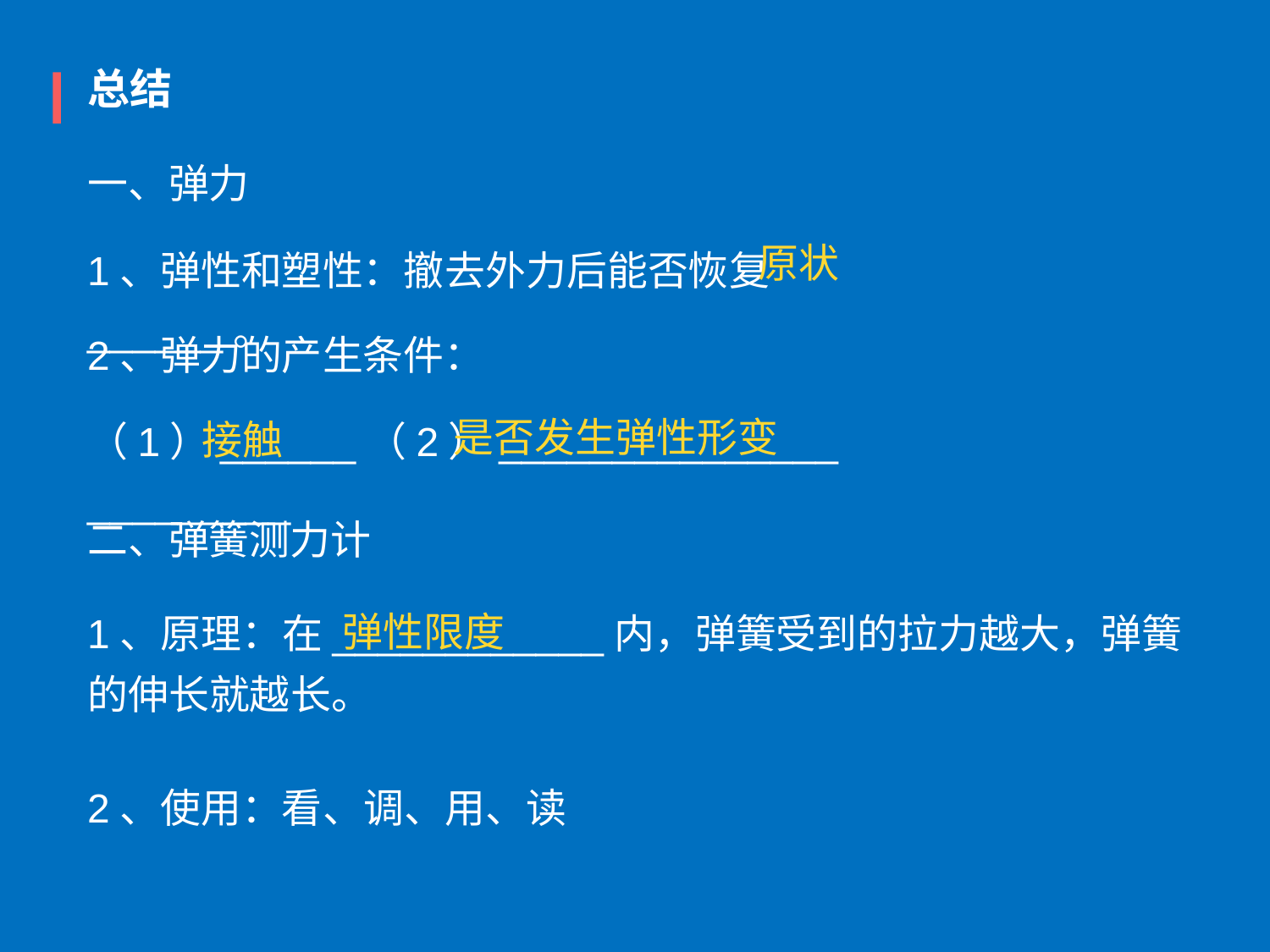

总结

一、弹力
原状
1、弹性和塑性：撤去外力后能否恢复______。
2、弹力的产生条件：
是否发生弹性形变
接触
（1）______（2）________________________
二、弹簧测力计
弹性限度
1、原理：在____________内，弹簧受到的拉力越大，弹簧的伸长就越长。
2、使用：看、调、用、读